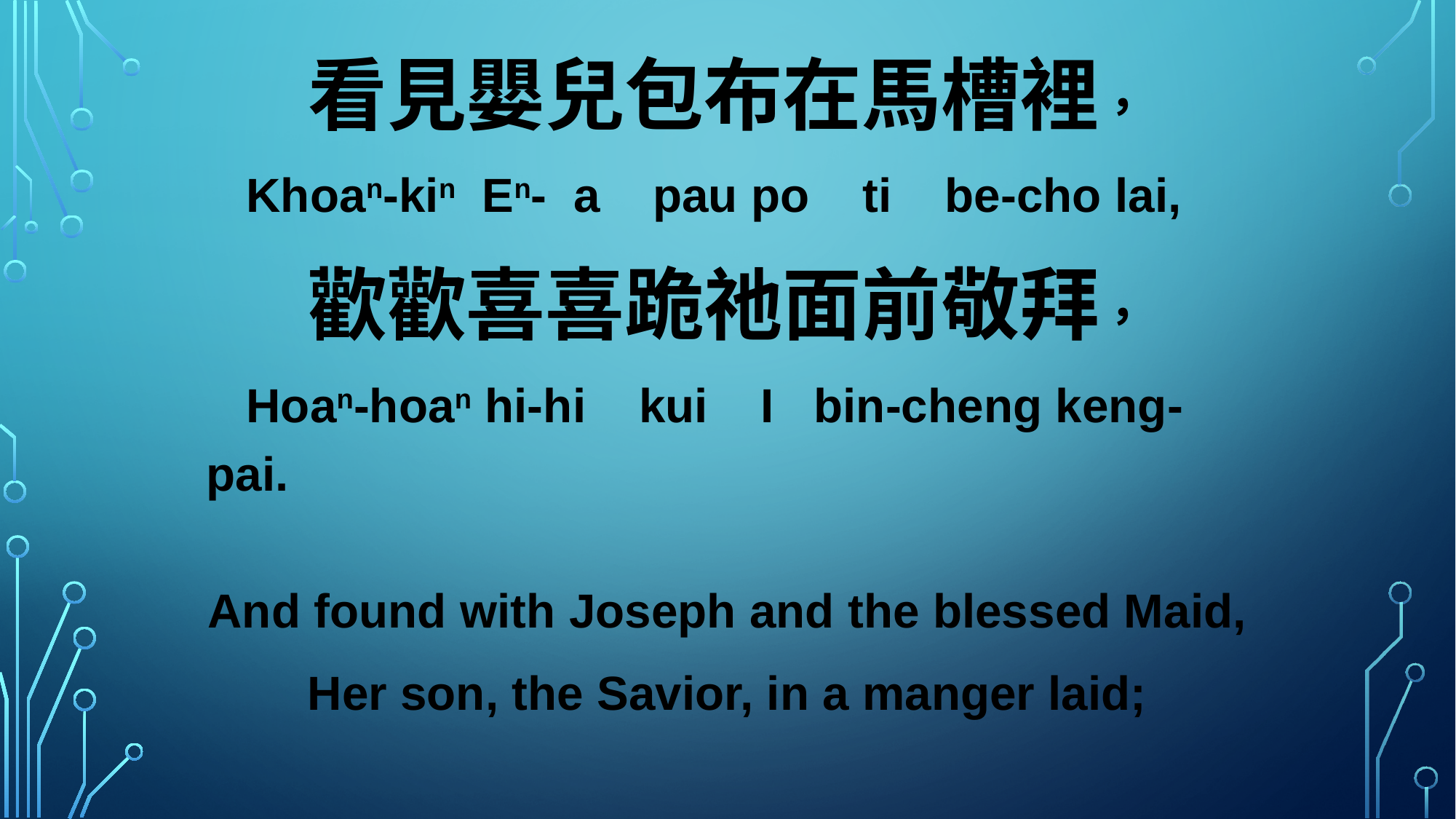

看見嬰兒包布在馬槽裡，
   Khoan-kin  En-  a    pau po    ti    be-cho lai,
歡歡喜喜跪祂面前敬拜，
   Hoan-hoan hi-hi    kui    I   bin-cheng keng-pai.

And found with Joseph and the blessed Maid,
Her son, the Savior, in a manger laid;